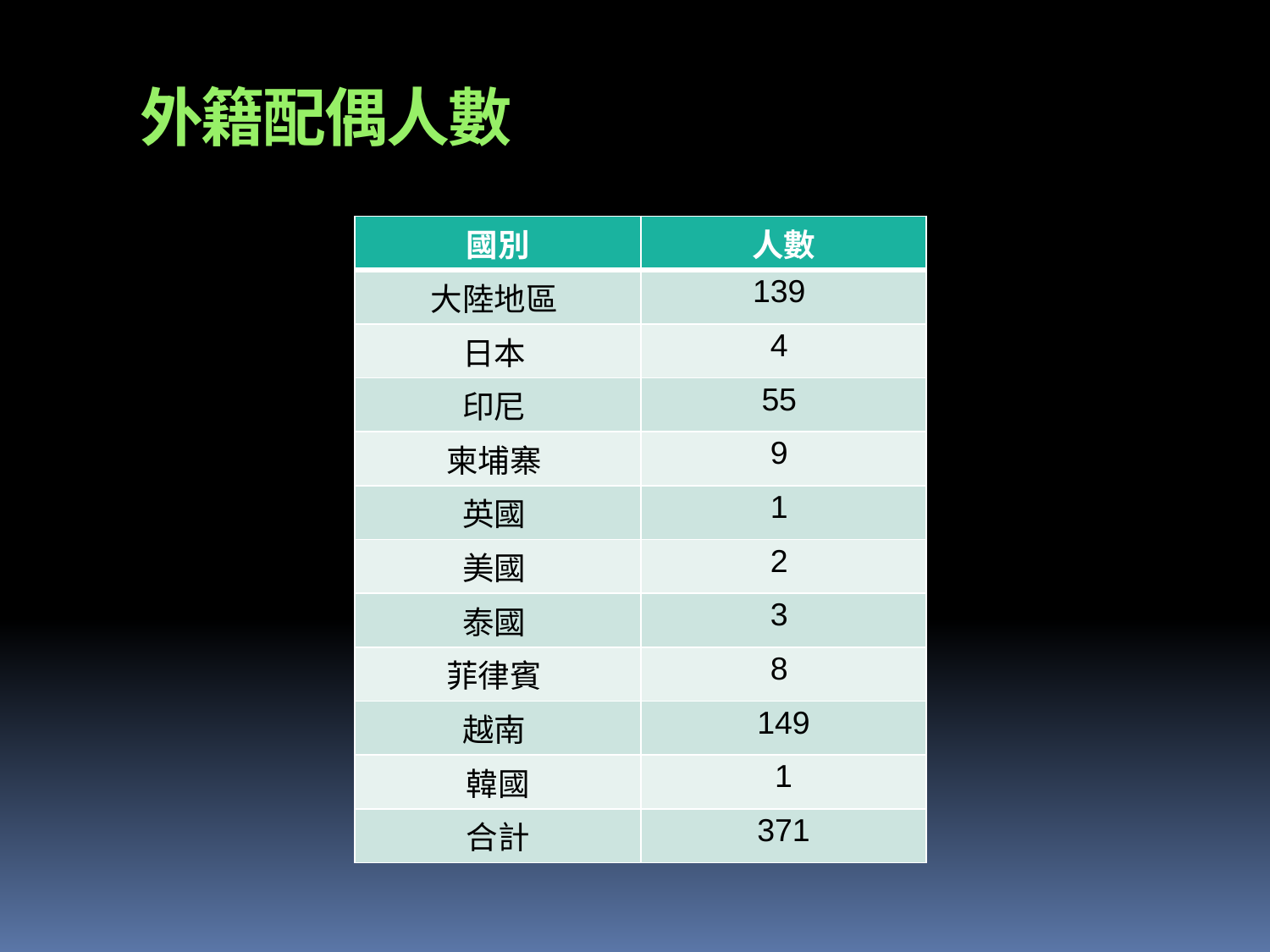

# 外籍配偶人數
| 國別 | 人數 |
| --- | --- |
| 大陸地區 | 139 |
| 日本 | 4 |
| 印尼 | 55 |
| 柬埔寨 | 9 |
| 英國 | 1 |
| 美國 | 2 |
| 泰國 | 3 |
| 菲律賓 | 8 |
| 越南 | 149 |
| 韓國 | 1 |
| 合計 | 371 |